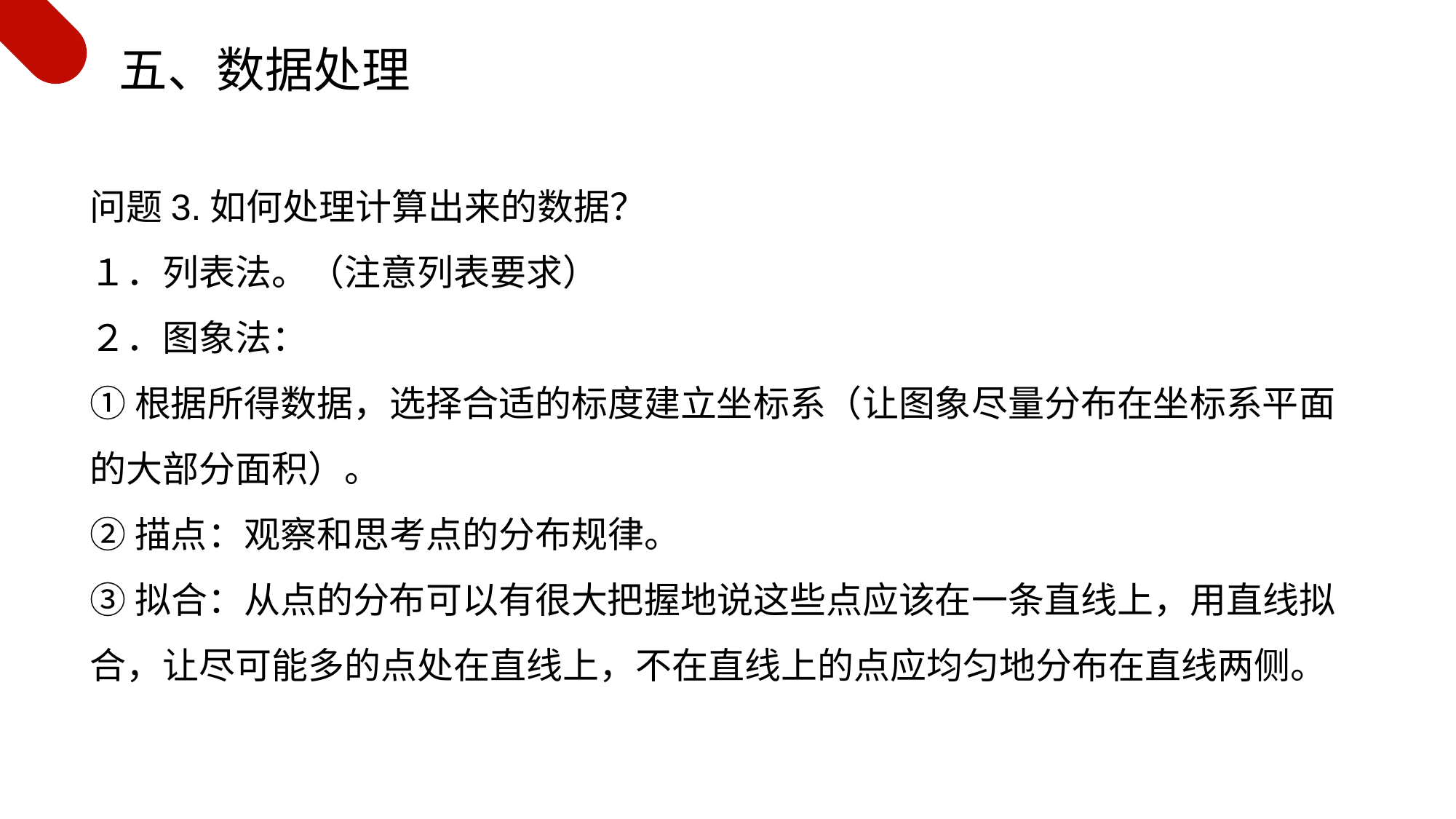

五、数据处理
问题3.如何处理计算出来的数据？
１．列表法。（注意列表要求）
２．图象法：
①根据所得数据，选择合适的标度建立坐标系（让图象尽量分布在坐标系平面的大部分面积）。
②描点：观察和思考点的分布规律。
③拟合：从点的分布可以有很大把握地说这些点应该在一条直线上，用直线拟合，让尽可能多的点处在直线上，不在直线上的点应均匀地分布在直线两侧。